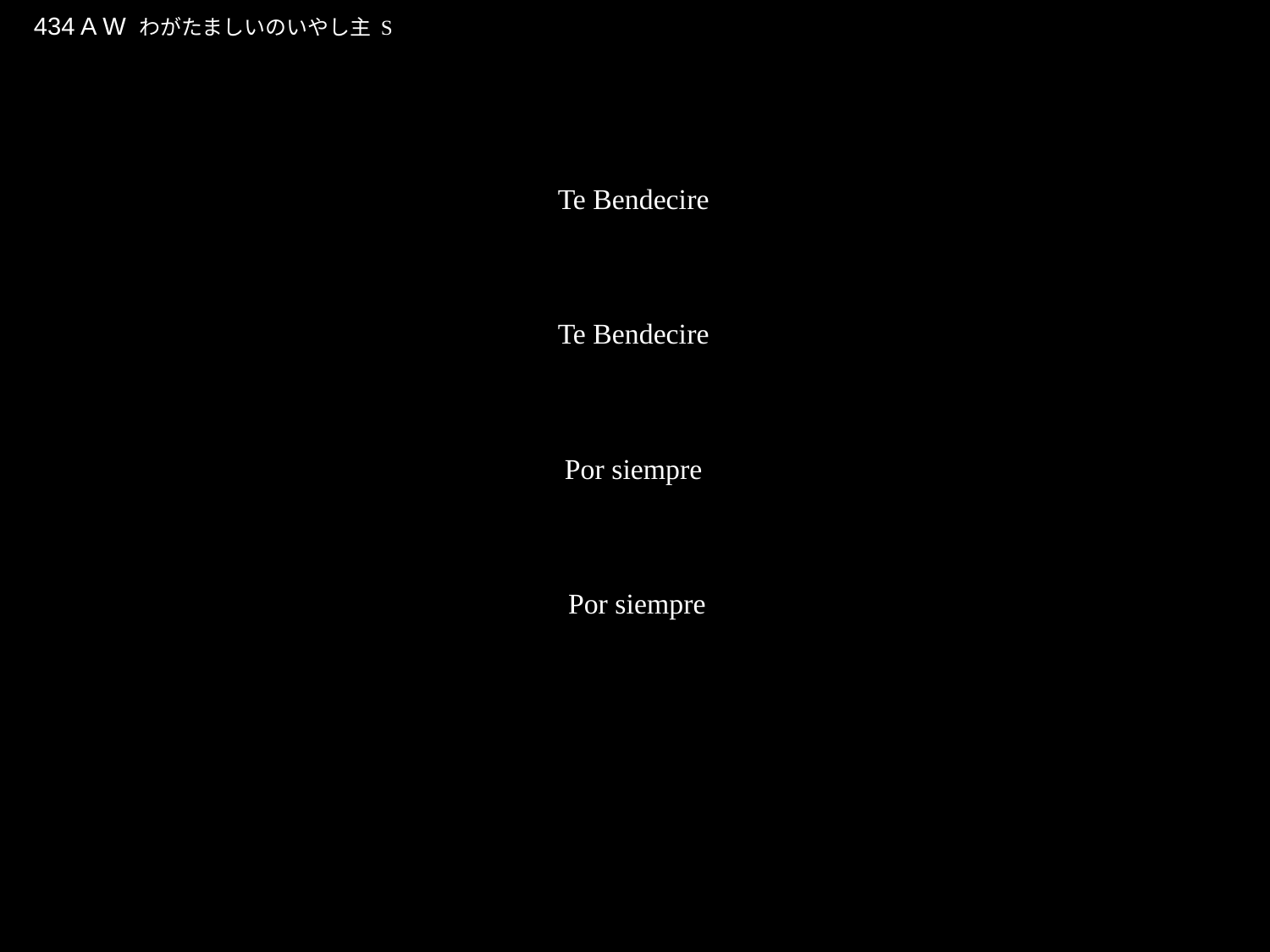

わがたましいのいやしぬし
★P
434 A W わがたましいのいやし主 S
★２

Te Bendecire

Te Bendecire

Por siempre

Por siempre